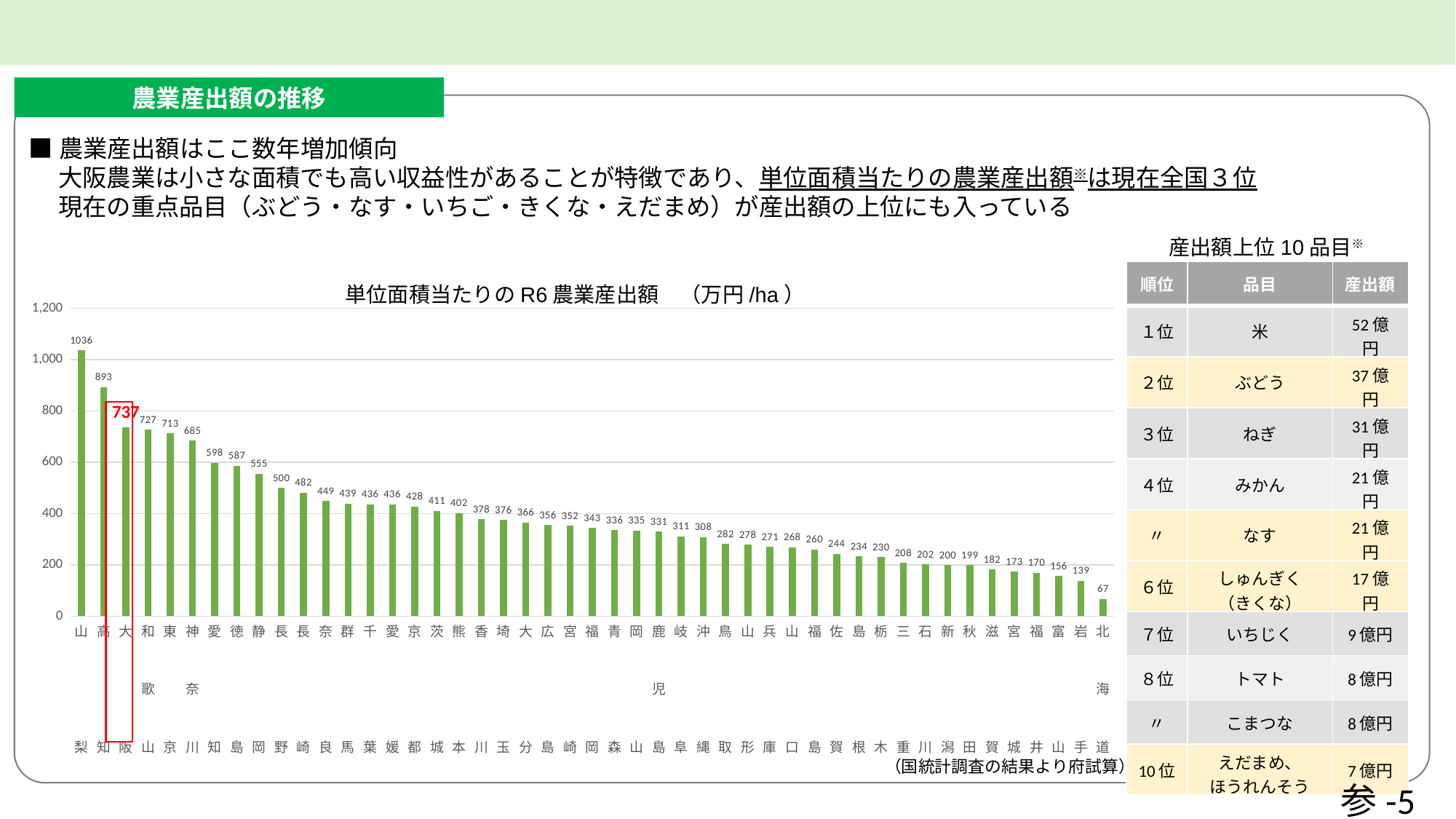

農業産出額の推移

■農業産出額はここ数年増加傾向
　 大阪農業は小さな面積でも高い収益性があることが特徴であり、単位面積当たりの農業産出額※は現在全国３位
　 現在の重点品目（ぶどう・なす・いちご・きくな・えだまめ）が産出額の上位にも入っている
産出額上位10品目※
| 順位 | 品目 | 産出額 |
| --- | --- | --- |
| １位 | 米 | 52億円 |
| ２位 | ぶどう | 37億円 |
| ３位 | ねぎ | 31億円 |
| ４位 | みかん | 21億円 |
| 〃 | なす | 21億円 |
| ６位 | しゅんぎく （きくな） | 17億円 |
| ７位 | いちじく | 9億円 |
| ８位 | トマト | 8億円 |
| 〃 | こまつな | 8億円 |
| 10位 | えだまめ、 ほうれんそう | 7億円 |
単位面積当たりのR6農業産出額　（万円/ha）

### Chart

| Category | 農業産出額（万円） / 経営耕地(ha) |
|---|---|
| 山　　　　　梨 | 1036.194061778044 |
| 高　　　　　知 | 892.7166902627025 |
| 大　　　　　阪 | 737.2770769899956 |
| 和　　歌　　山 | 726.7864410721554 |
| 東　　　　　京 | 712.8240109140519 |
| 神　　奈　　川 | 684.9636406286653 |
| 愛　　　　　知 | 598.1630845260852 |
| 徳　　　　　島 | 586.9565217391304 |
| 静　　　　　岡 | 554.8155261608996 |
| 長　　　　　野 | 500.0427240878407 |
| 長　　　　　崎 | 481.94801364957664 |
| 奈　　　　　良 | 449.26749864351603 |
| 群　　　　　馬 | 438.6439327090034 |
| 千　　　　　葉 | 436.42724079577937 |
| 愛　　　　　媛 | 435.94120831077987 |
| 京　　　　　都 | 427.9916369450252 |
| 茨　　　　　城 | 410.98164841926376 |
| 熊　　　　　本 | 402.28382147838215 |
| 香　　　　　川 | 378.1430706256903 |
| 埼　　　　　玉 | 376.08637218887196 |
| 大　　　　　分 | 365.8536585365854 |
| 広　　　　　島 | 355.6165457753382 |
| 宮　　　　　崎 | 352.1432032026927 |
| 福　　　　　岡 | 343.4699730996027 |
| 青　　　　　森 | 335.9707851491175 |
| 岡　　　　　山 | 334.55226812535886 |
| 鹿　　児　　島 | 330.8152747991422 |
| 岐　　　　　阜 | 310.9583914537475 |
| 沖　　　　　縄 | 308.0420574026712 |
| 鳥　　　　　取 | 281.7566504013852 |
| 山　　　　　形 | 278.0526632819895 |
| 兵　　　　　庫 | 270.7851408354878 |
| 山　　　　　口 | 268.0479420235994 |
| 福　　　　　島 | 260.19767979395516 |
| 佐　　　　　賀 | 243.7011505412884 |
| 島　　　　　根 | 233.6951207587758 |
| 栃　　　　　木 | 229.96116809948148 |
| 三　　　　　重 | 207.9991148973834 |
| 石　　　　　川 | 201.69891105040602 |
| 新　　　　　潟 | 199.57083172205668 |
| 秋　　　　　田 | 199.30886336041843 |
| 滋　　　　　賀 | 182.11463689953592 |
| 宮　　　　　城 | 173.1131173445253 |
| 福　　　　　井 | 169.50230561297502 |
| 富　　　　　山 | 156.32126715594808 |
| 岩　　　　　手 | 138.84085182074213 |
| 北　　海　　道 | 66.79363493500682 |
（国統計調査の結果より府試算）
※畜産除く
参-5